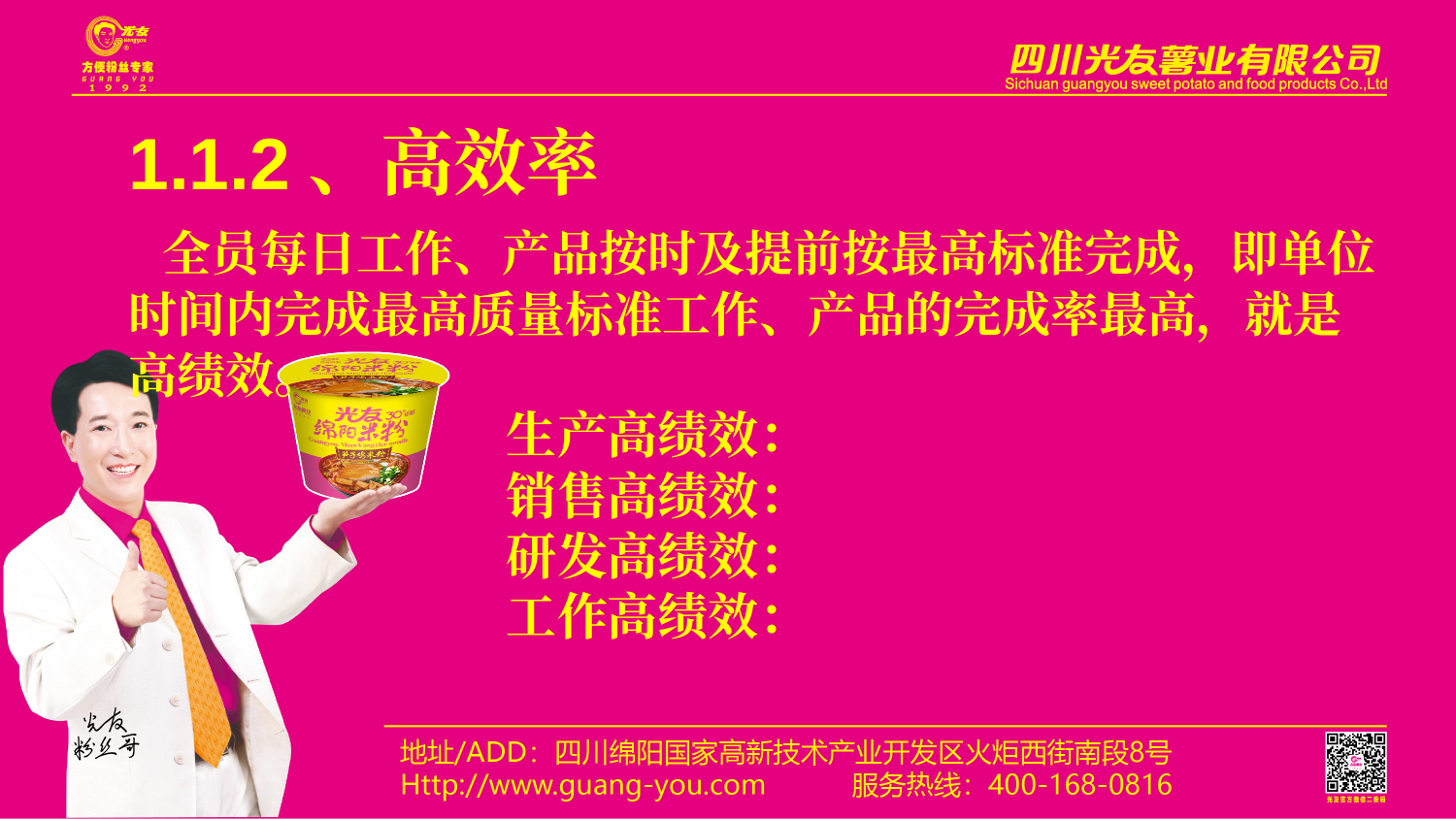

# 1.1.2、高效率 全员每日工作、产品按时及提前按最高标准完成，即单位时间内完成最高质量标准工作、产品的完成率最高，就是高绩效。 生产高绩效： 销售高绩效： 研发高绩效： 工作高绩效：